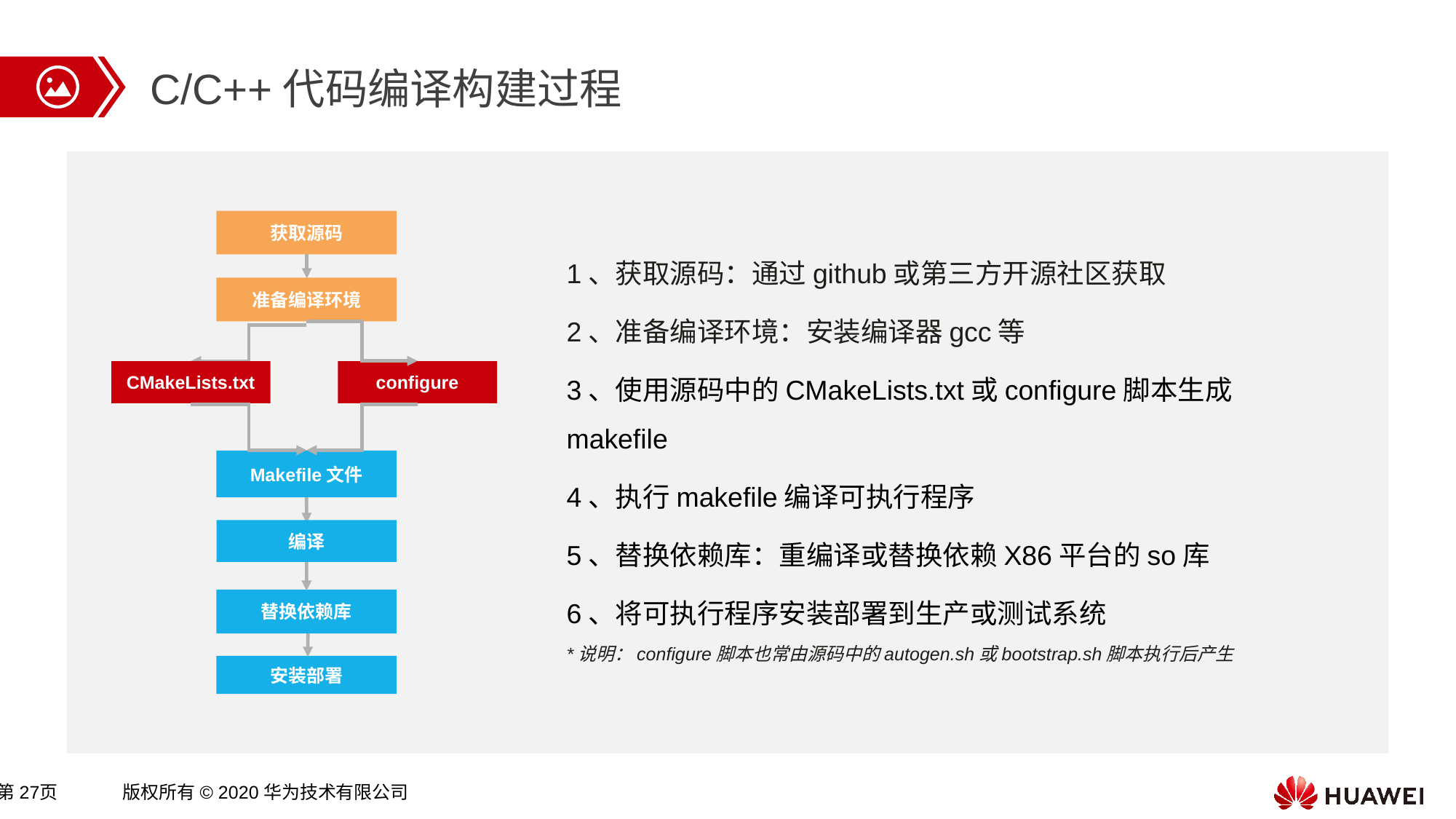

C/C++代码编译构建过程

获取源码
准备编译环境
CMakeLists.txt
configure
Makefile文件
编译
替换依赖库
安装部署
1、获取源码：通过github或第三方开源社区获取
2、准备编译环境：安装编译器gcc等
3、使用源码中的CMakeLists.txt或configure脚本生成makefile
4、执行makefile编译可执行程序
5、替换依赖库：重编译或替换依赖X86平台的so库
6、将可执行程序安装部署到生产或测试系统
*说明：configure脚本也常由源码中的autogen.sh或bootstrap.sh脚本执行后产生